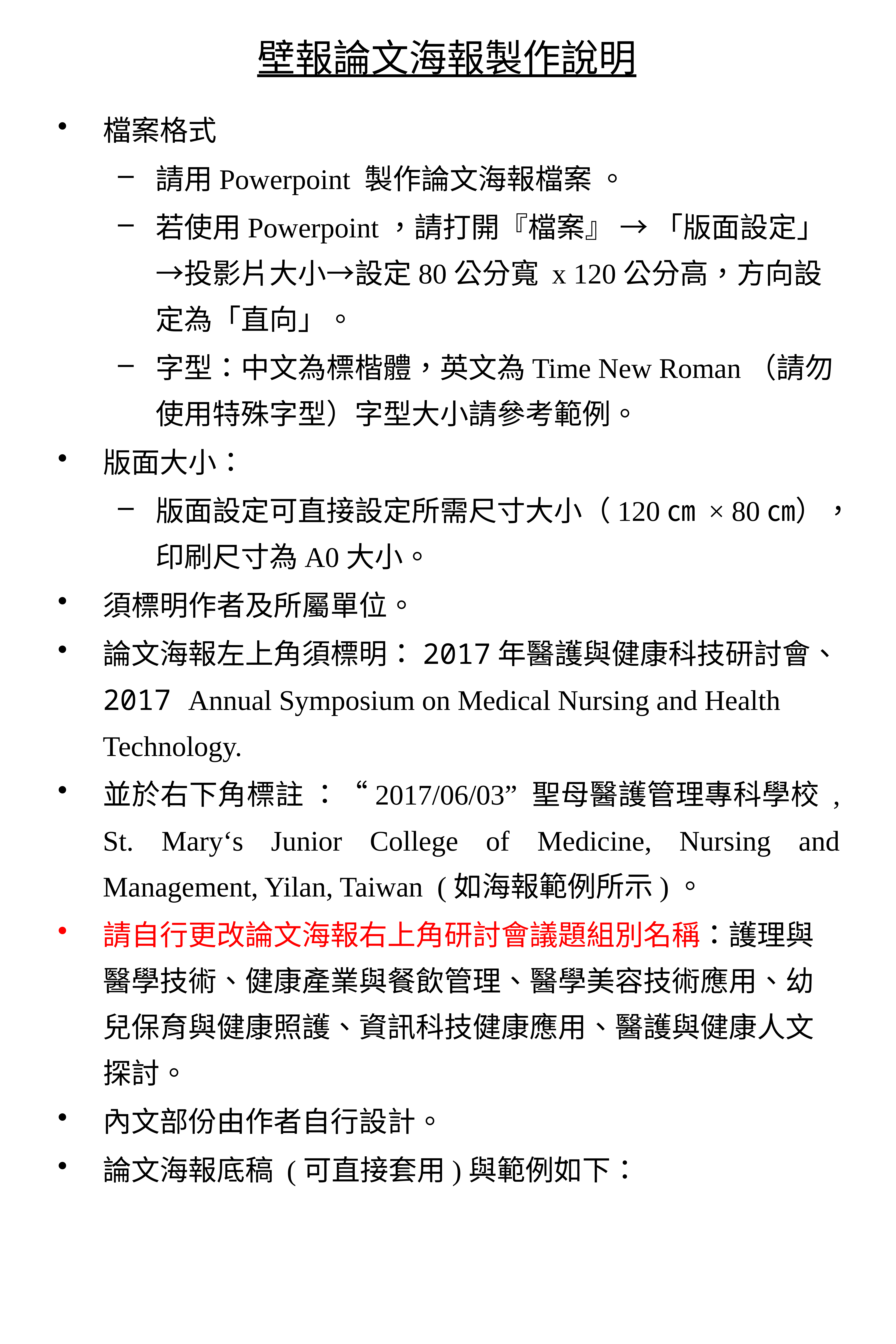

# 壁報論文海報製作說明
檔案格式
請用Powerpoint 製作論文海報檔案 。
若使用Powerpoint，請打開『檔案』 → 「版面設定」→投影片大小→設定80公分寬 x 120公分高，方向設定為「直向」。
字型：中文為標楷體，英文為Time New Roman（請勿使用特殊字型）字型大小請參考範例。
版面大小：
版面設定可直接設定所需尺寸大小（120㎝ × 80㎝），印刷尺寸為A0大小。
須標明作者及所屬單位。
論文海報左上角須標明：2017年醫護與健康科技研討會、2017 Annual Symposium on Medical Nursing and Health Technology.
並於右下角標註 ：“2017/06/03” 聖母醫護管理專科學校 , St. Mary‘s Junior College of Medicine, Nursing and Management, Yilan, Taiwan  (如海報範例所示)。
請自行更改論文海報右上角研討會議題組別名稱：護理與醫學技術、健康產業與餐飲管理、醫學美容技術應用、幼兒保育與健康照護、資訊科技健康應用、醫護與健康人文探討。
內文部份由作者自行設計。
論文海報底稿 (可直接套用)與範例如下：